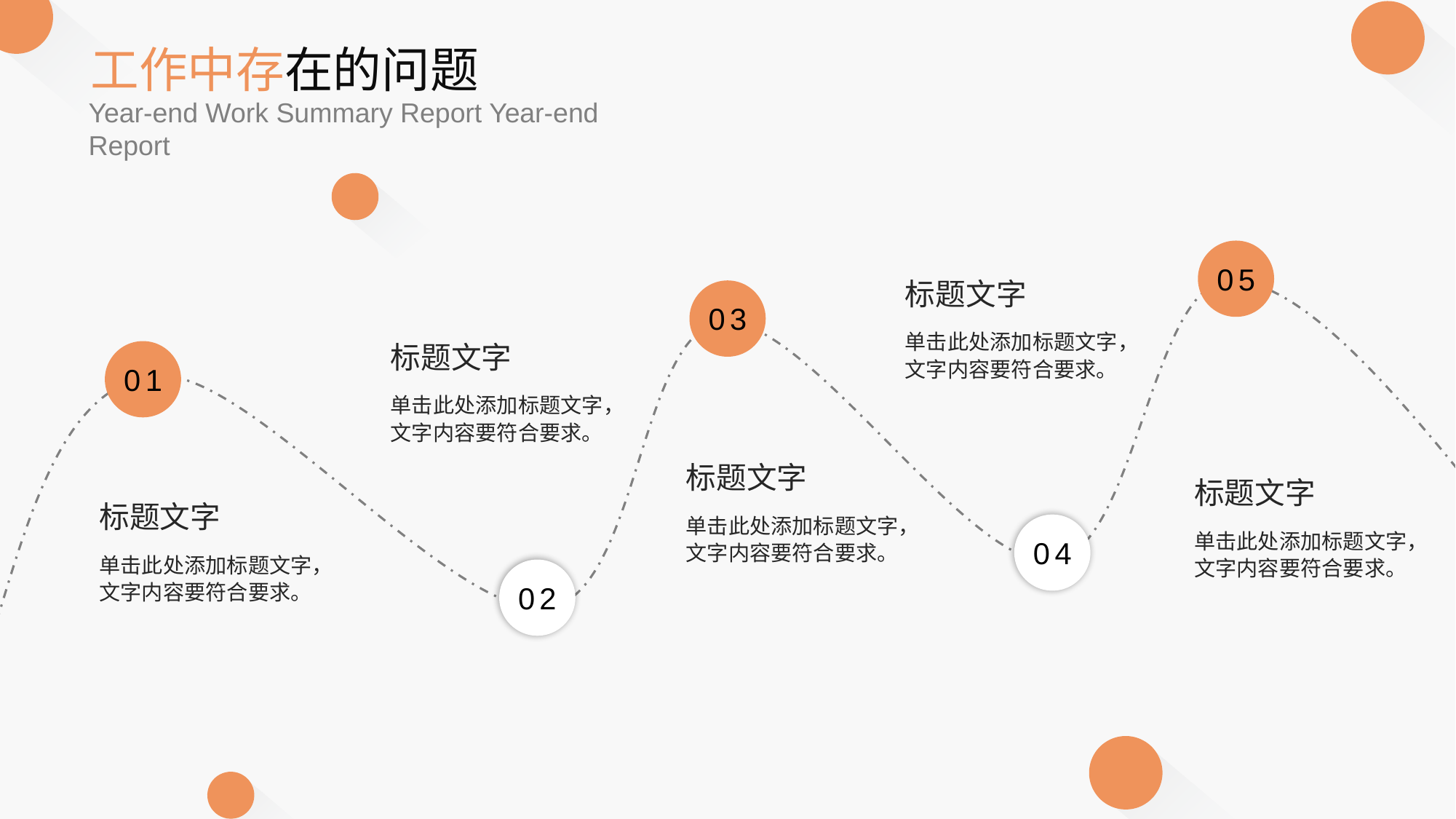

工作中存在的问题
Year-end Work Summary Report Year-end Report

05
标题文字

03
单击此处添加标题文字，文字内容要符合要求。
标题文字

01
单击此处添加标题文字，文字内容要符合要求。
标题文字
标题文字
标题文字
单击此处添加标题文字，文字内容要符合要求。

04
单击此处添加标题文字，文字内容要符合要求。
单击此处添加标题文字，文字内容要符合要求。

02